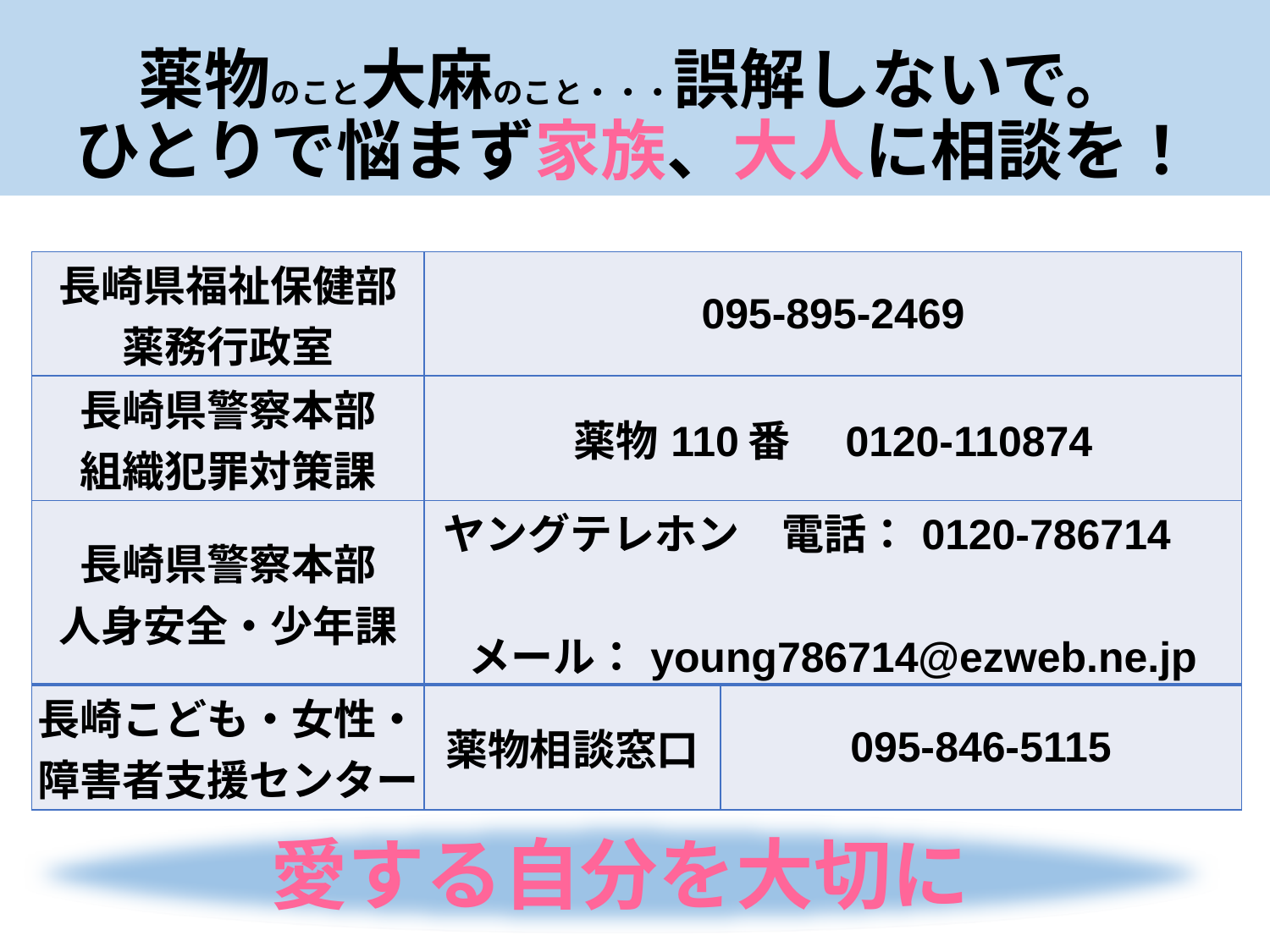

薬物のこと大麻のこと・・・誤解しないで。
ひとりで悩まず家族、大人に相談を！

| 長崎県福祉保健部 薬務行政室 | 095-895-2469 |  |
| --- | --- | --- |
| 長崎県警察本部 組織犯罪対策課 | 薬物110番　0120-110874 |  |
| 長崎県警察本部 人身安全・少年課 | ヤングテレホン　電話：0120-786714　　 メール：young786714@ezweb.ne.jp |  |
| 長崎こども・女性・障害者支援センター | 薬物相談窓口 | 095-846-5115 |
愛する自分を大切に